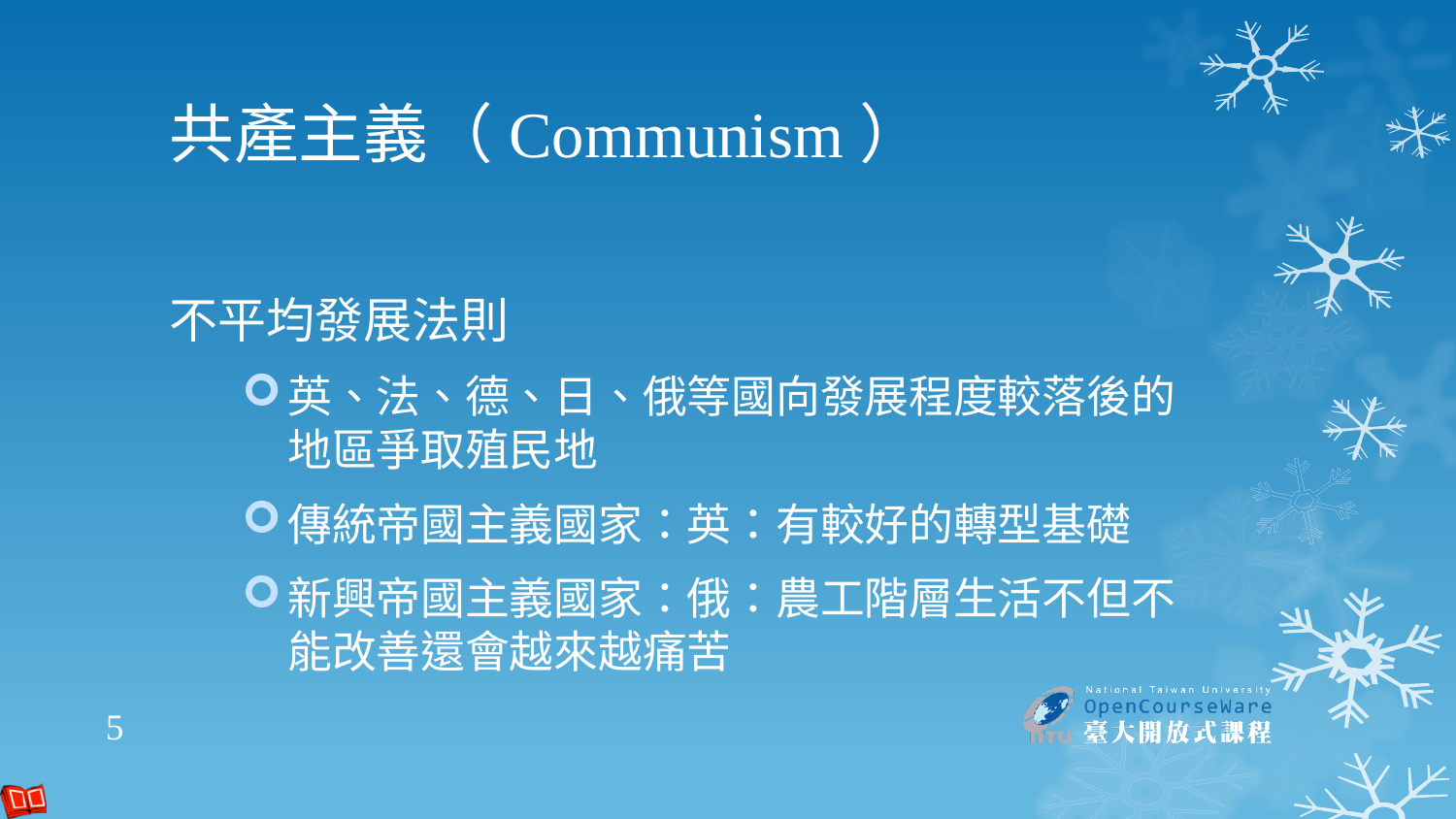

# 共產主義（Communism）
不平均發展法則
英、法、德、日、俄等國向發展程度較落後的地區爭取殖民地
傳統帝國主義國家：英：有較好的轉型基礎
新興帝國主義國家：俄：農工階層生活不但不能改善還會越來越痛苦
5